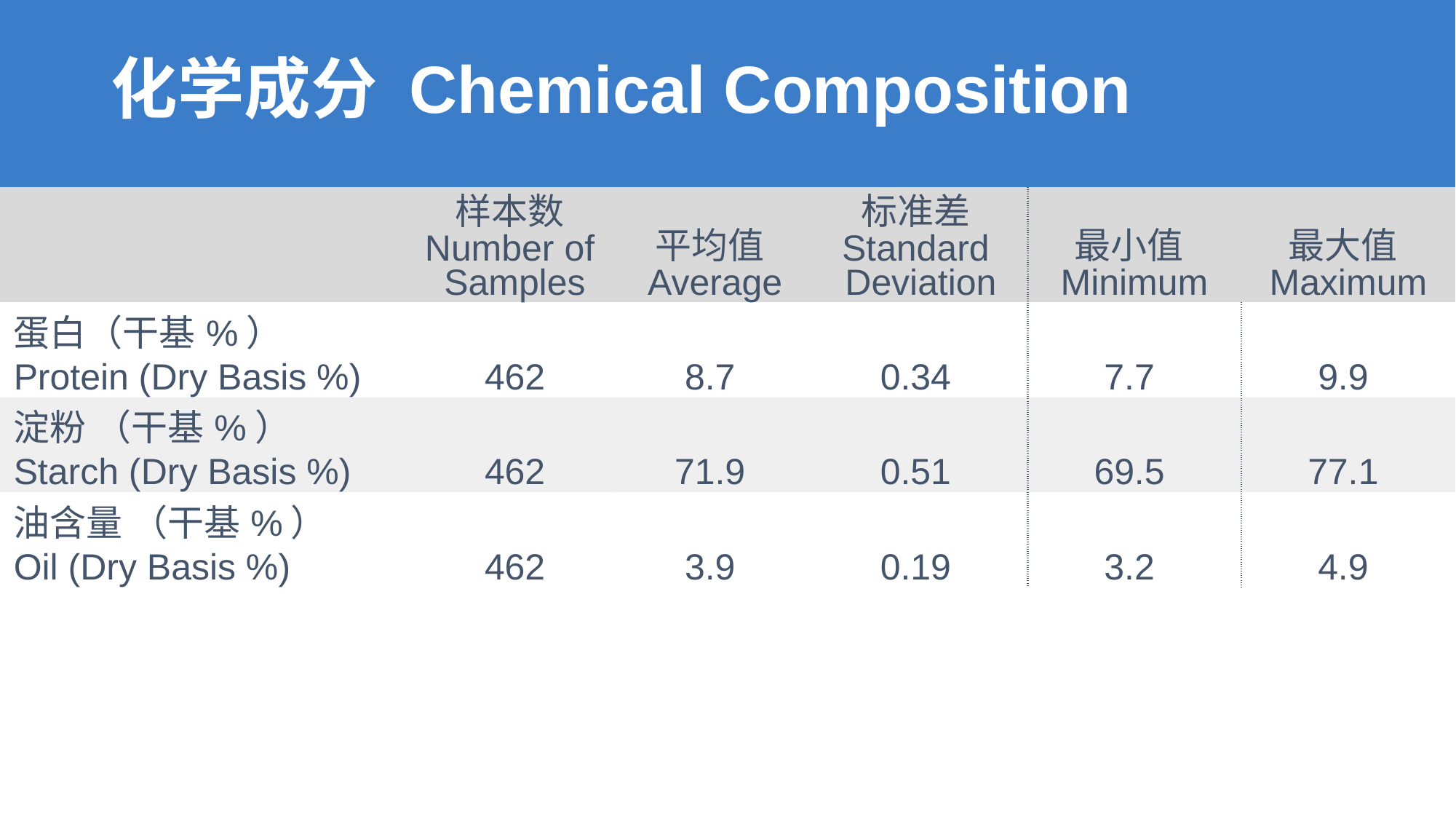

# 化学成分 Chemical Composition
|  | 样本数Number of Samples | 平均值Average | 标准差Standard Deviation | 最小值Minimum | 最大值Maximum |
| --- | --- | --- | --- | --- | --- |
| 蛋白（干基%） Protein (Dry Basis %) | 462 | 8.7 | 0.34 | 7.7 | 9.9 |
| 淀粉 （干基%） Starch (Dry Basis %) | 462 | 71.9 | 0.51 | 69.5 | 77.1 |
| 油含量 （干基%） Oil (Dry Basis %) | 462 | 3.9 | 0.19 | 3.2 | 4.9 |